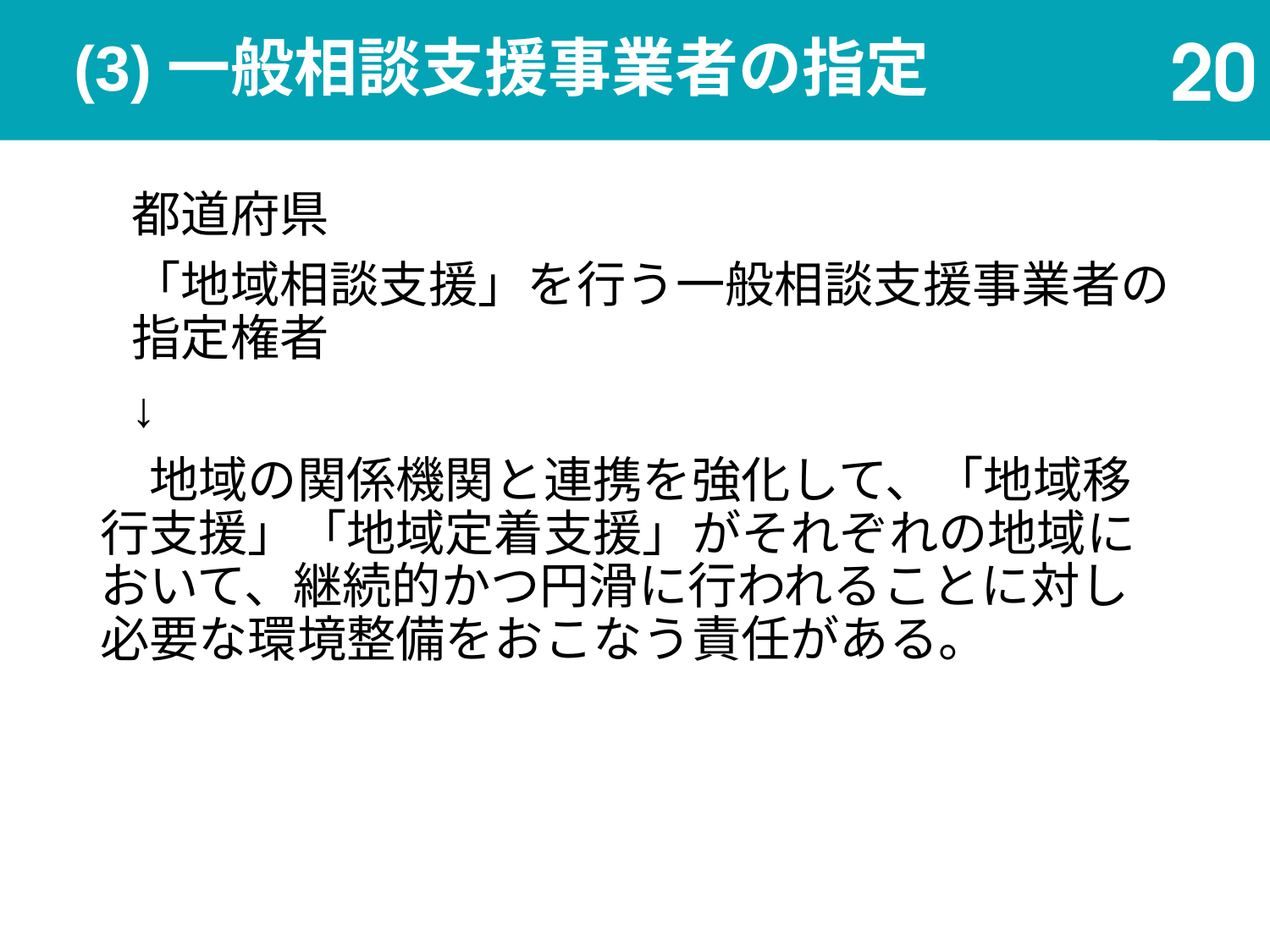

20
# (3)一般相談支援事業者の指定
都道府県
「地域相談支援」を行う一般相談支援事業者の指定権者
↓
　地域の関係機関と連携を強化して、「地域移行支援」「地域定着支援」がそれぞれの地域において、継続的かつ円滑に行われることに対し必要な環境整備をおこなう責任がある。